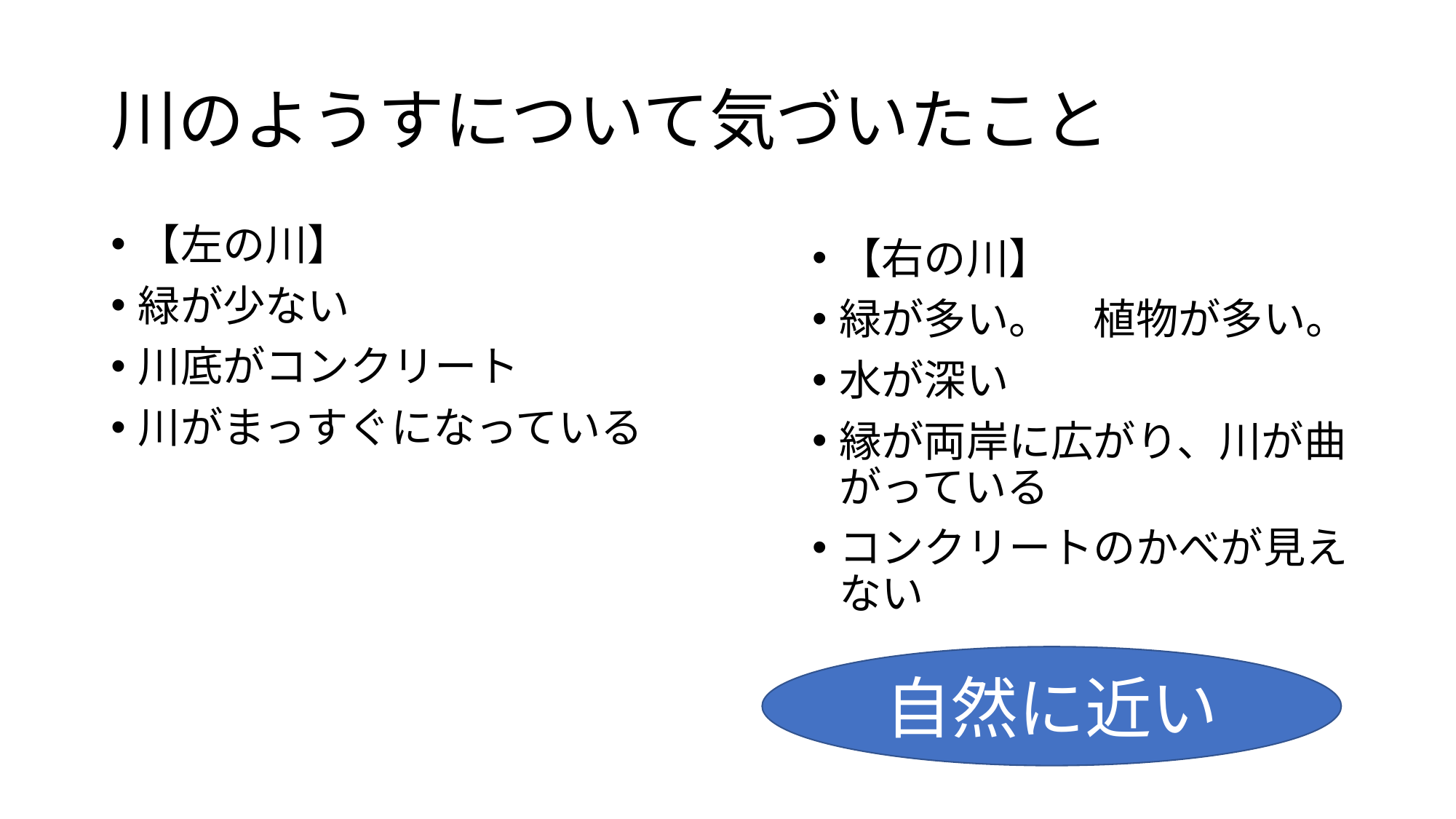

# 川のようすについて気づいたこと
【左の川】
緑が少ない
川底がコンクリート
川がまっすぐになっている
【右の川】
緑が多い。　植物が多い。
水が深い
縁が両岸に広がり、川が曲がっている
コンクリートのかべが見えない

自然に近い